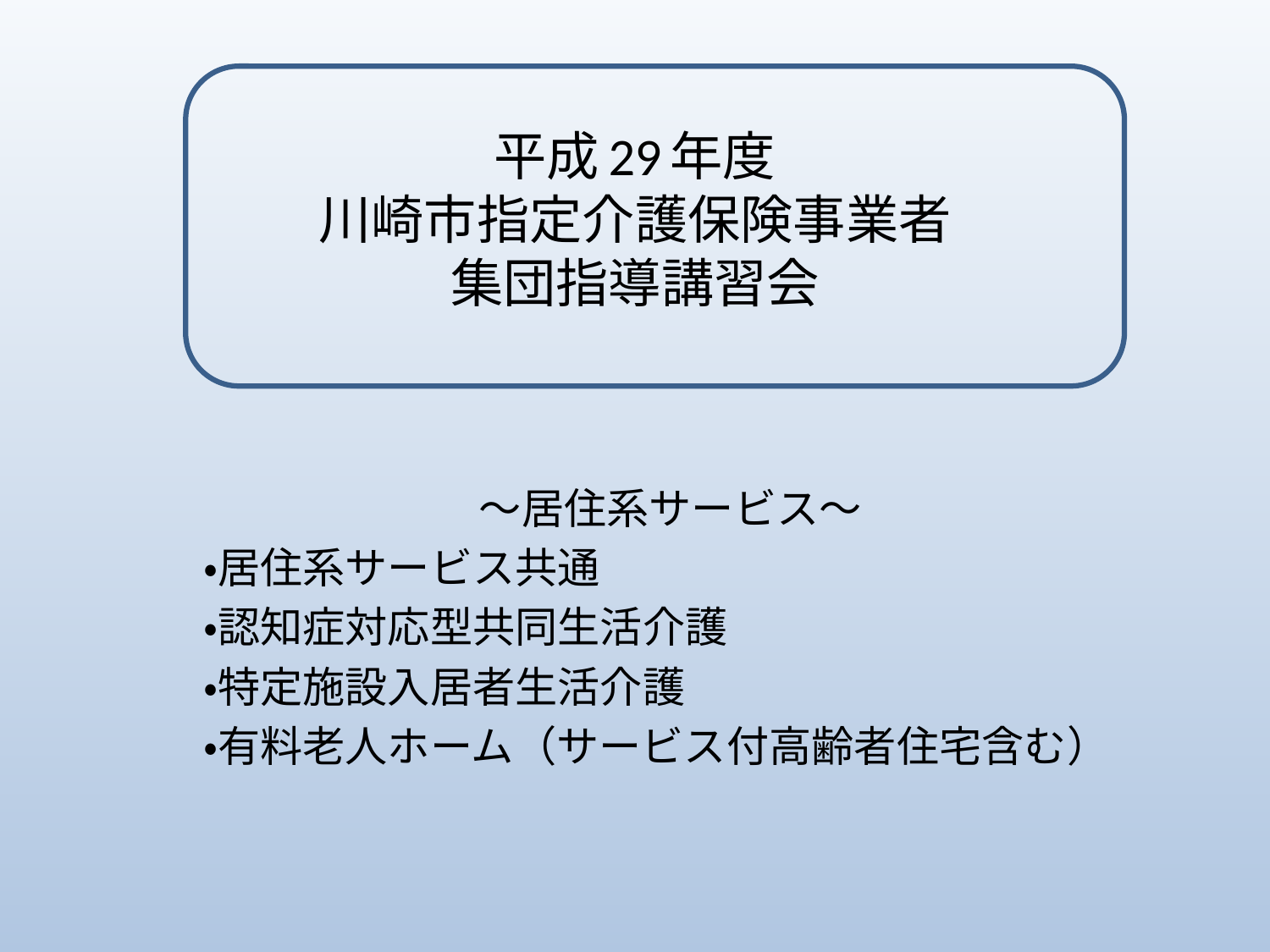

# 平成29年度 川崎市指定介護保険事業者 集団指導講習会
～居住系サービス～
・居住系サービス共通
・認知症対応型共同生活介護
・特定施設入居者生活介護
・有料老人ホーム（サービス付高齢者住宅含む）